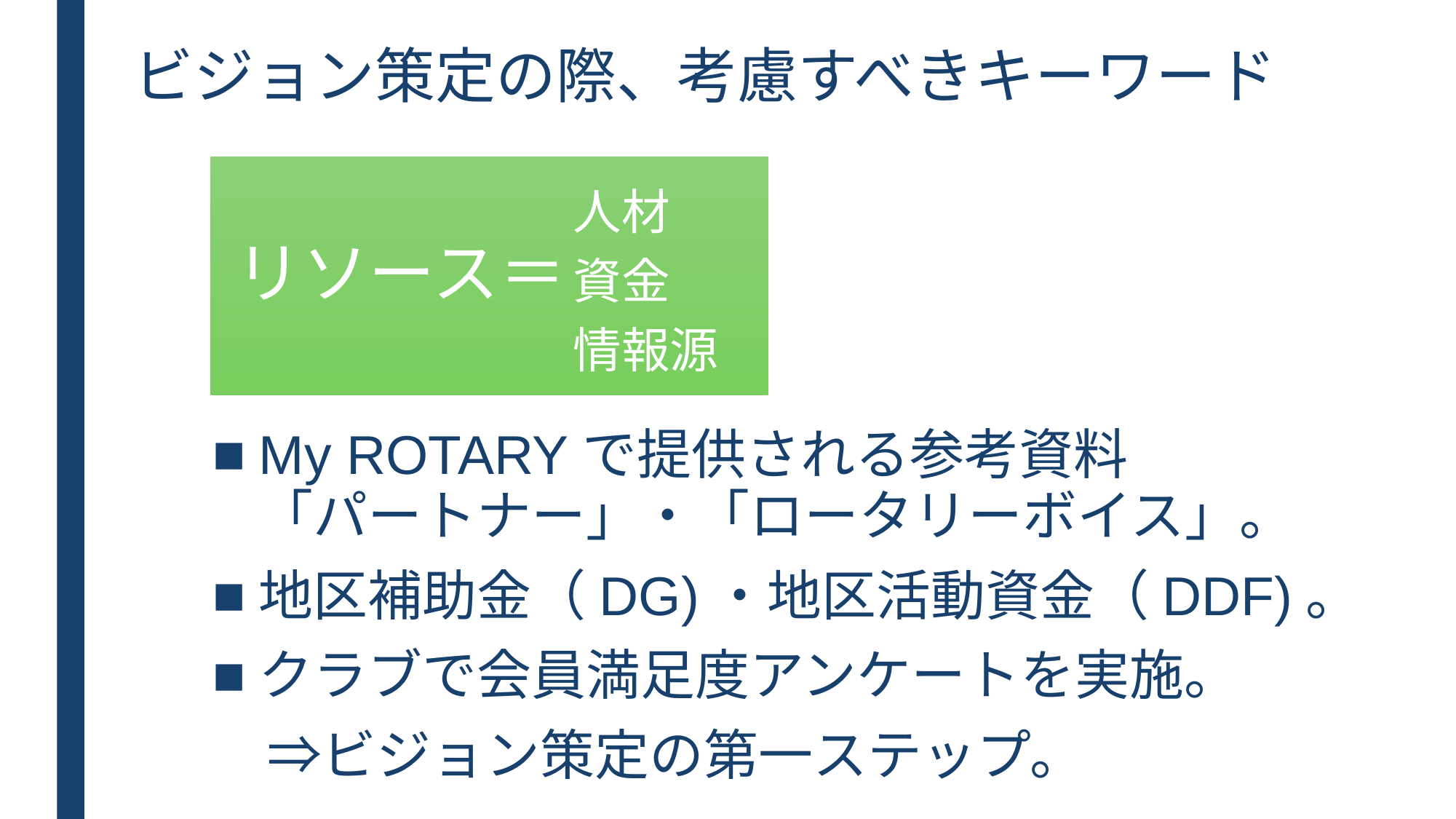

# ビジョン策定の際、考慮すべきキーワード
人材
資金
情報源
リソース＝

My ROTARYで提供される参考資料
「パートナー」・「ロータリーボイス」。
地区補助金（DG)・地区活動資金（DDF)。
クラブで会員満足度アンケートを実施。
　⇒ビジョン策定の第一ステップ。